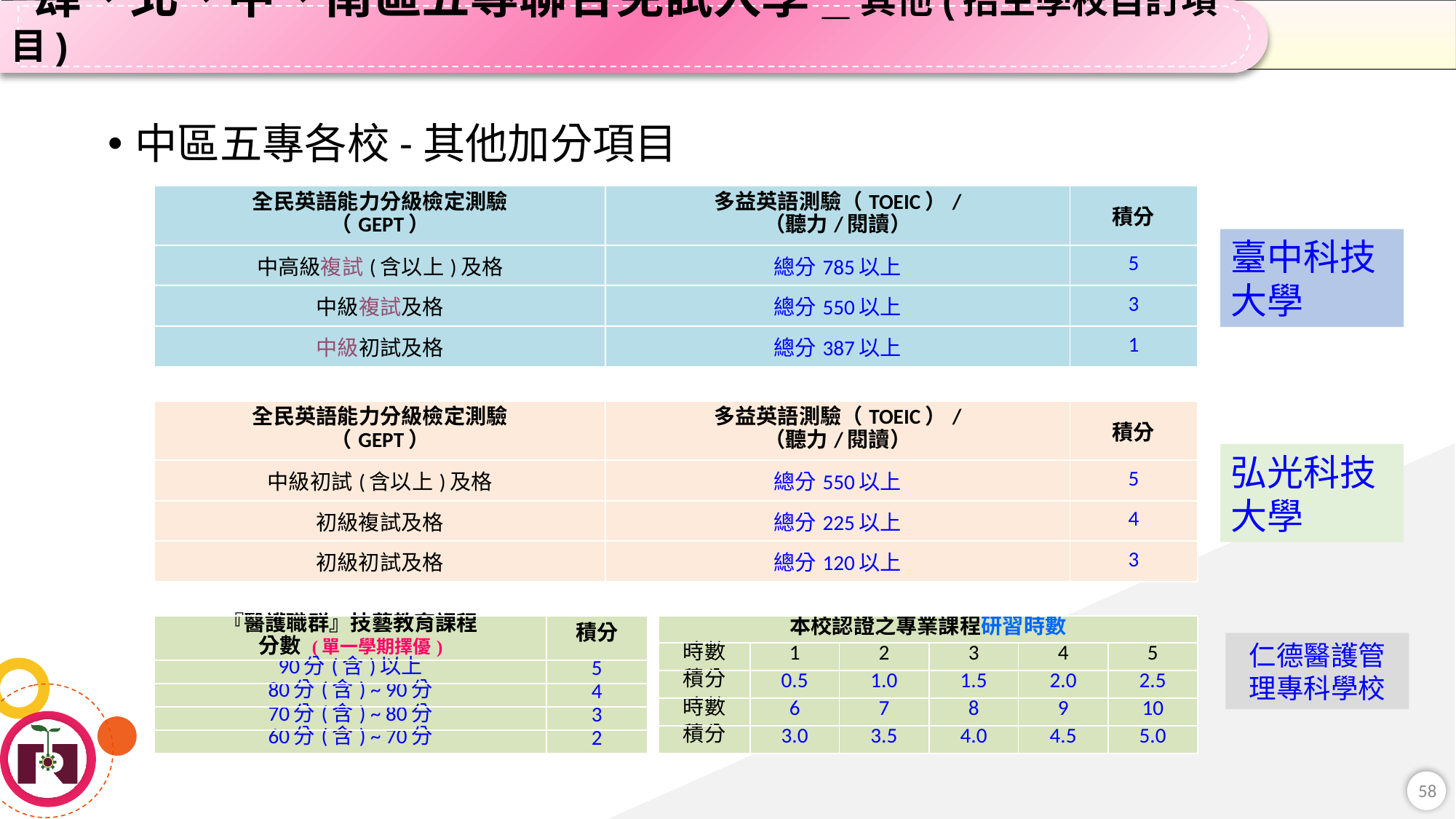

肆、北、中、南區五專聯合免試入學_其他(招生學校自訂項目)

中區五專各校-其他加分項目
| 全民英語能力分級檢定測驗 （GEPT） | 多益英語測驗（TOEIC）/ （聽力/閱讀） | 積分 |
| --- | --- | --- |
| 中高級複試(含以上)及格 | 總分785以上 | 5 |
| 中級複試及格 | 總分550以上 | 3 |
| 中級初試及格 | 總分387以上 | 1 |
臺中科技大學
| 全民英語能力分級檢定測驗 （GEPT） | 多益英語測驗（TOEIC）/ （聽力/閱讀） | 積分 |
| --- | --- | --- |
| 中級初試(含以上)及格 | 總分550以上 | 5 |
| 初級複試及格 | 總分225以上 | 4 |
| 初級初試及格 | 總分120以上 | 3 |
弘光科技大學
| 『醫護職群』技藝教育課程 分數 (單一學期擇優) | 積分 |
| --- | --- |
| 90分(含)以上 | 5 |
| 80分(含) ~ 90分 | 4 |
| 70分(含) ~ 80分 | 3 |
| 60分(含) ~ 70分 | 2 |
| 本校認證之專業課程研習時數 |  |  |  |  |  |
| --- | --- | --- | --- | --- | --- |
| 時數 | 1 | 2 | 3 | 4 | 5 |
| 積分 | 0.5 | 1.0 | 1.5 | 2.0 | 2.5 |
| 時數 | 6 | 7 | 8 | 9 | 10 |
| 積分 | 3.0 | 3.5 | 4.0 | 4.5 | 5.0 |
仁德醫護管理專科學校
58